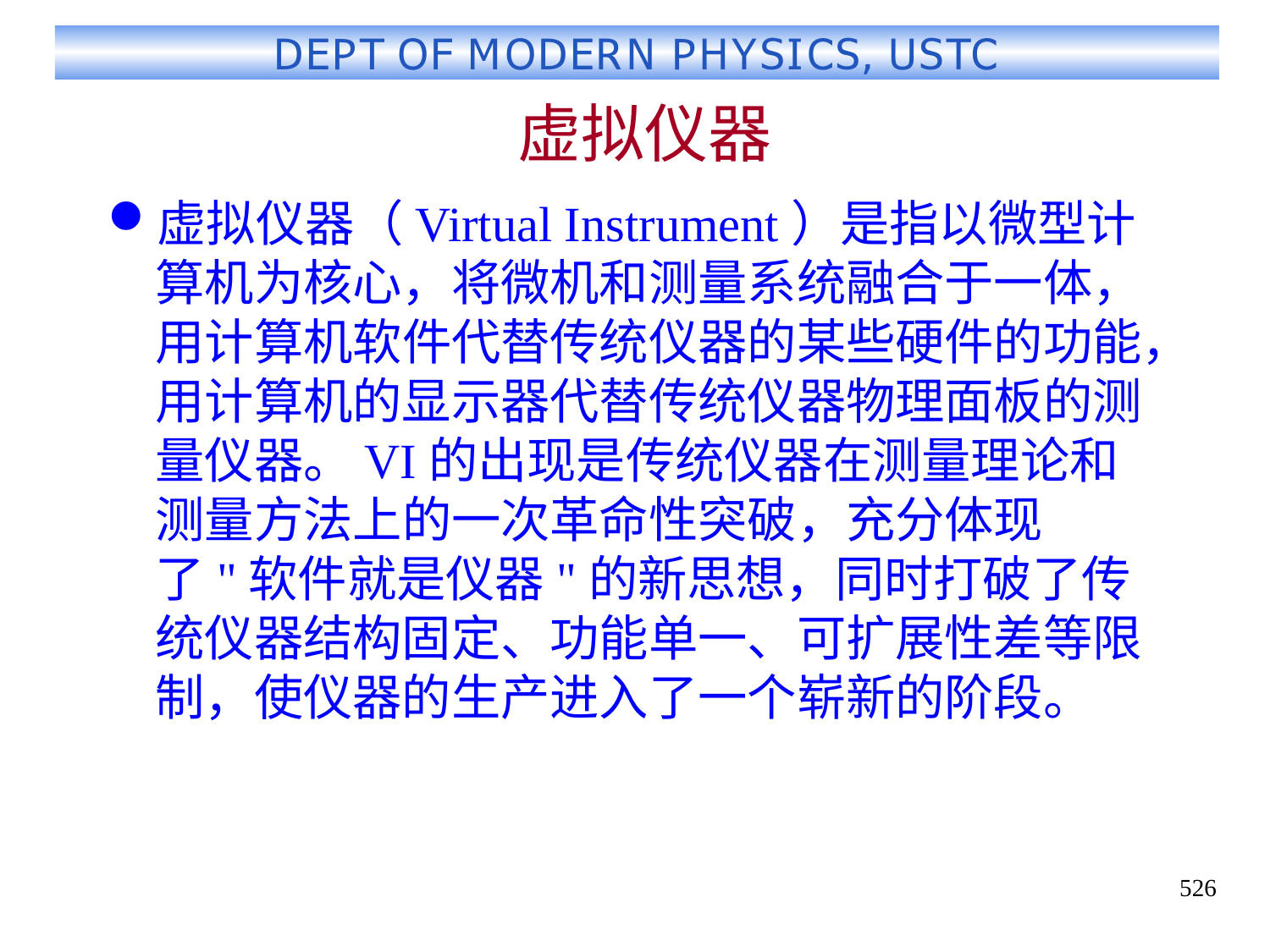

# 虚拟仪器
虚拟仪器（Virtual Instrument）是指以微型计算机为核心，将微机和测量系统融合于一体，用计算机软件代替传统仪器的某些硬件的功能，用计算机的显示器代替传统仪器物理面板的测量仪器。VI的出现是传统仪器在测量理论和测量方法上的一次革命性突破，充分体现了"软件就是仪器"的新思想，同时打破了传统仪器结构固定、功能单一、可扩展性差等限制，使仪器的生产进入了一个崭新的阶段。
526